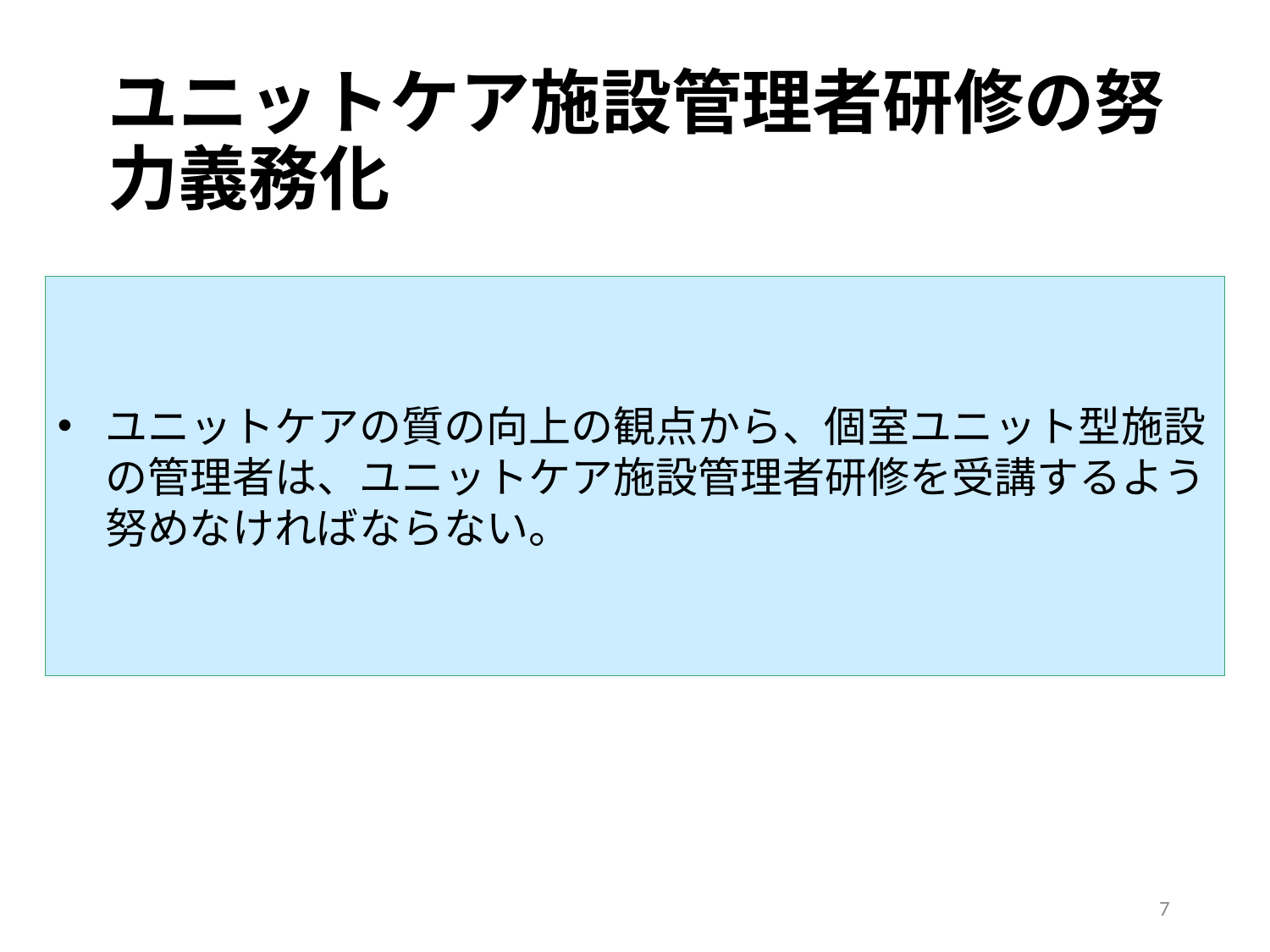

# ユニットケア施設管理者研修の努力義務化
ユニットケアの質の向上の観点から、個室ユニット型施設の管理者は、ユニットケア施設管理者研修を受講するよう努めなければならない。
7